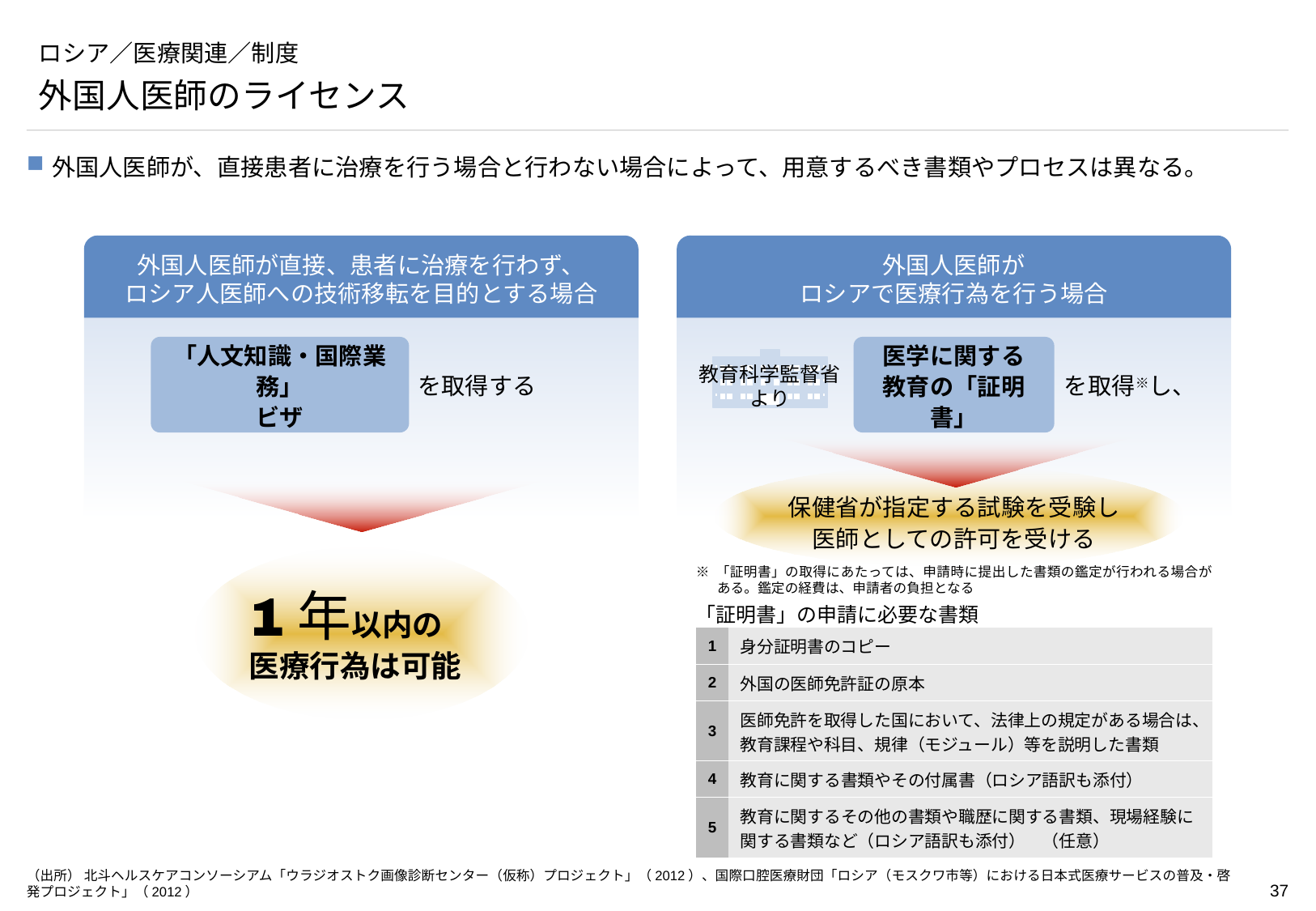

# ロシア／医療関連／制度
外国人医師のライセンス
外国人医師が、直接患者に治療を行う場合と行わない場合によって、用意するべき書類やプロセスは異なる。
外国人医師が直接、患者に治療を行わず、
ロシア人医師への技術移転を目的とする場合
外国人医師が
ロシアで医療行為を行う場合

「人文知識・国際業務」
ビザ
医学に関する
教育の「証明書」

教育科学監督省
より
を取得する
を取得※し、

保健省が指定する試験を受験し
医師としての許可を受ける

※ 「証明書」の取得にあたっては、申請時に提出した書類の鑑定が行われる場合がある。鑑定の経費は、申請者の負担となる
1年以内の
医療行為は可能
「証明書」の申請に必要な書類
| 1 | 身分証明書のコピー |
| --- | --- |
| 2 | 外国の医師免許証の原本 |
| 3 | 医師免許を取得した国において、法律上の規定がある場合は、教育課程や科目、規律（モジュール）等を説明した書類 |
| 4 | 教育に関する書類やその付属書（ロシア語訳も添付） |
| 5 | 教育に関するその他の書類や職歴に関する書類、現場経験に 関する書類など（ロシア語訳も添付）　（任意） |
（出所） 北斗ヘルスケアコンソーシアム「ウラジオストク画像診断センター（仮称）プロジェクト」（2012）、国際口腔医療財団「ロシア（モスクワ市等）における日本式医療サービスの普及・啓発プロジェクト」（2012）